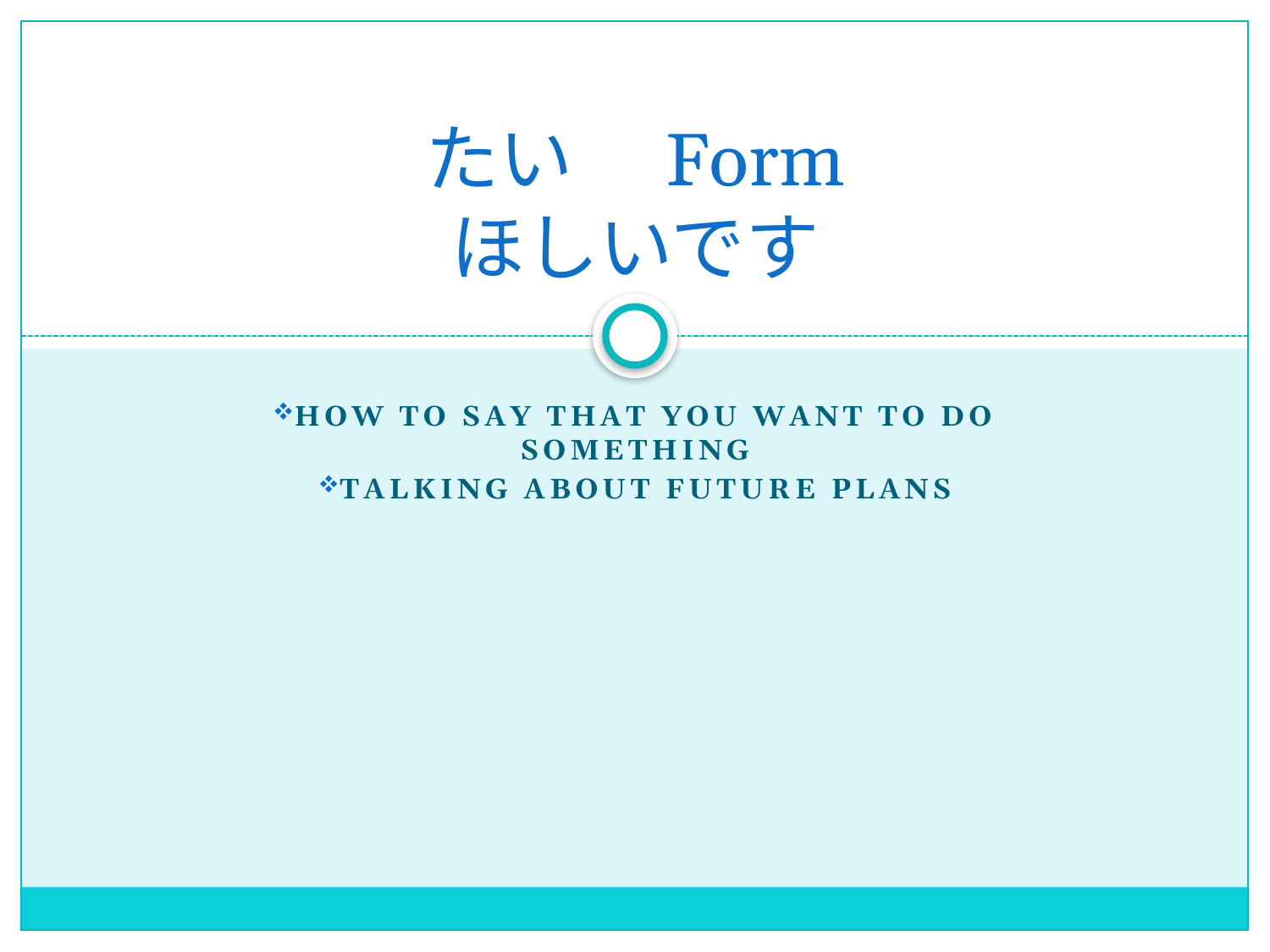

# たい　Form ほしいです
How to say that you want to do Something
Talking about future plans